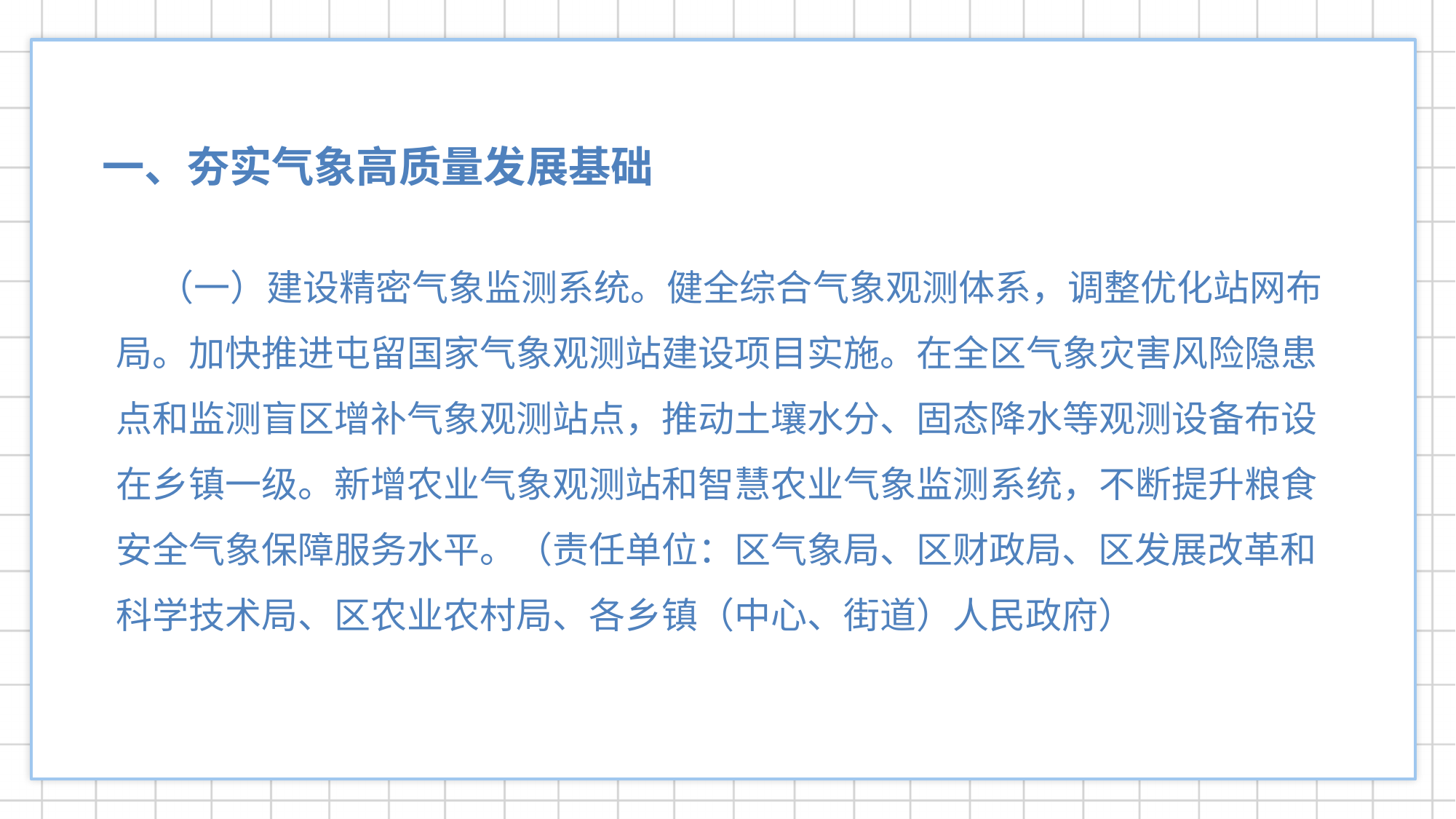

一、夯实气象高质量发展基础
    （一）建设精密气象监测系统。健全综合气象观测体系，调整优化站网布局。加快推进屯留国家气象观测站建设项目实施。在全区气象灾害风险隐患点和监测盲区增补气象观测站点，推动土壤水分、固态降水等观测设备布设在乡镇一级。新增农业气象观测站和智慧农业气象监测系统，不断提升粮食安全气象保障服务水平。（责任单位：区气象局、区财政局、区发展改革和科学技术局、区农业农村局、各乡镇（中心、街道）人民政府）